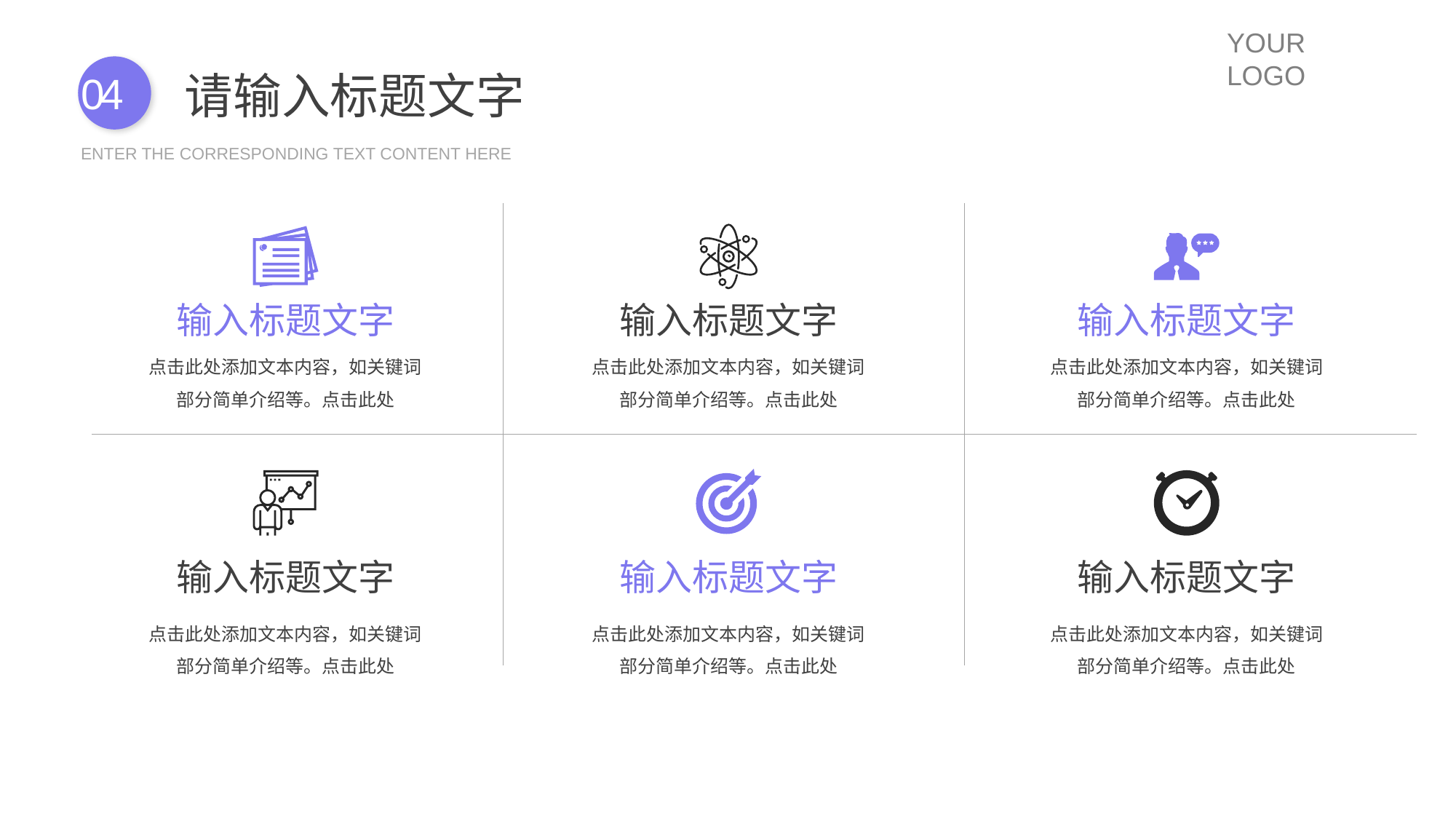

YOUR LOGO

请输入标题文字
04
ENTER THE CORRESPONDING TEXT CONTENT HERE

输入标题文字
点击此处添加文本内容，如关键词
部分简单介绍等。点击此处

输入标题文字
点击此处添加文本内容，如关键词
部分简单介绍等。点击此处

输入标题文字
点击此处添加文本内容，如关键词
部分简单介绍等。点击此处

输入标题文字
点击此处添加文本内容，如关键词
部分简单介绍等。点击此处

输入标题文字
点击此处添加文本内容，如关键词
部分简单介绍等。点击此处

输入标题文字
点击此处添加文本内容，如关键词
部分简单介绍等。点击此处